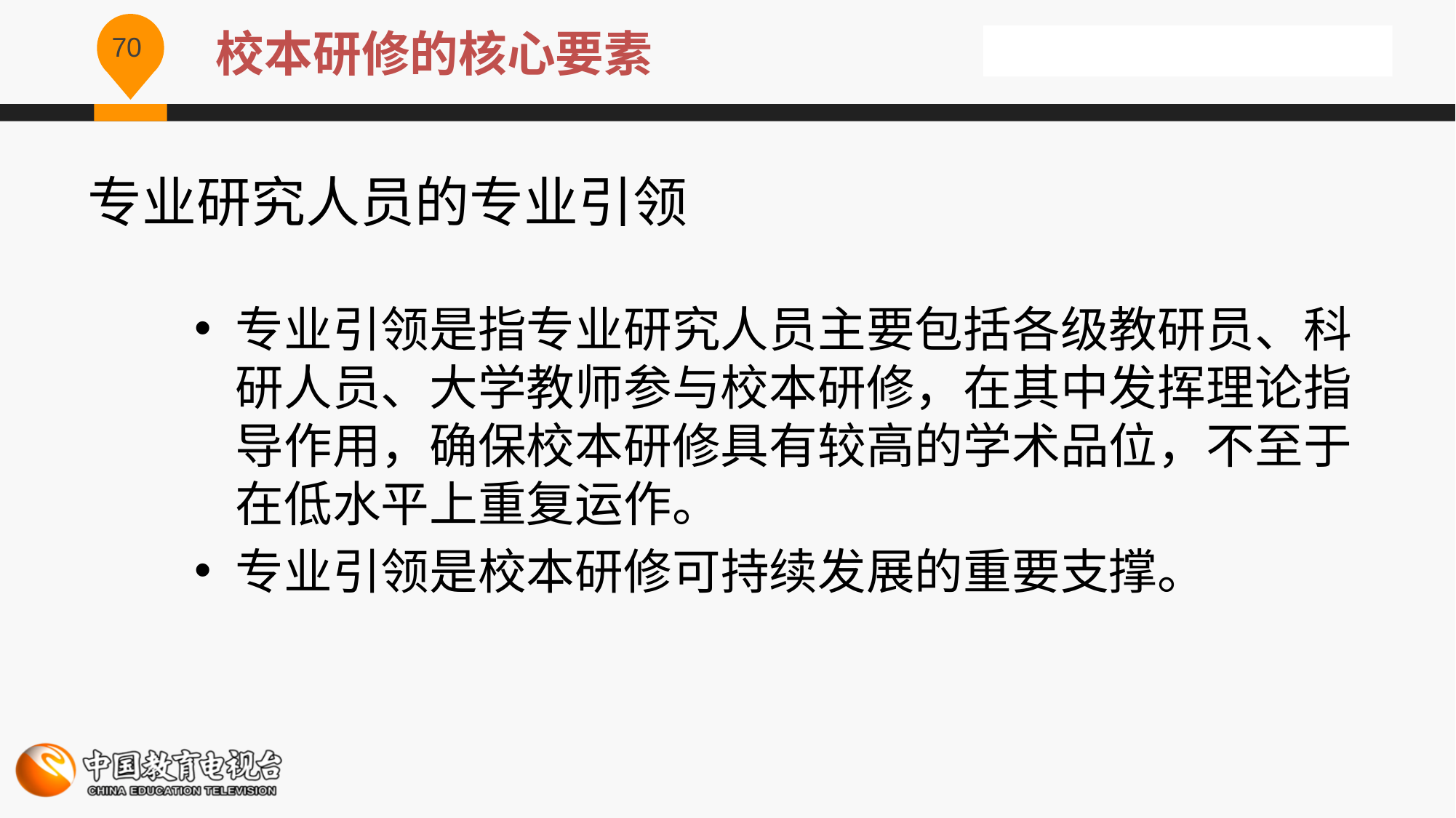

校本研修的核心要素
# 专业研究人员的专业引领
专业引领是指专业研究人员主要包括各级教研员、科研人员、大学教师参与校本研修，在其中发挥理论指导作用，确保校本研修具有较高的学术品位，不至于在低水平上重复运作。
专业引领是校本研修可持续发展的重要支撑。